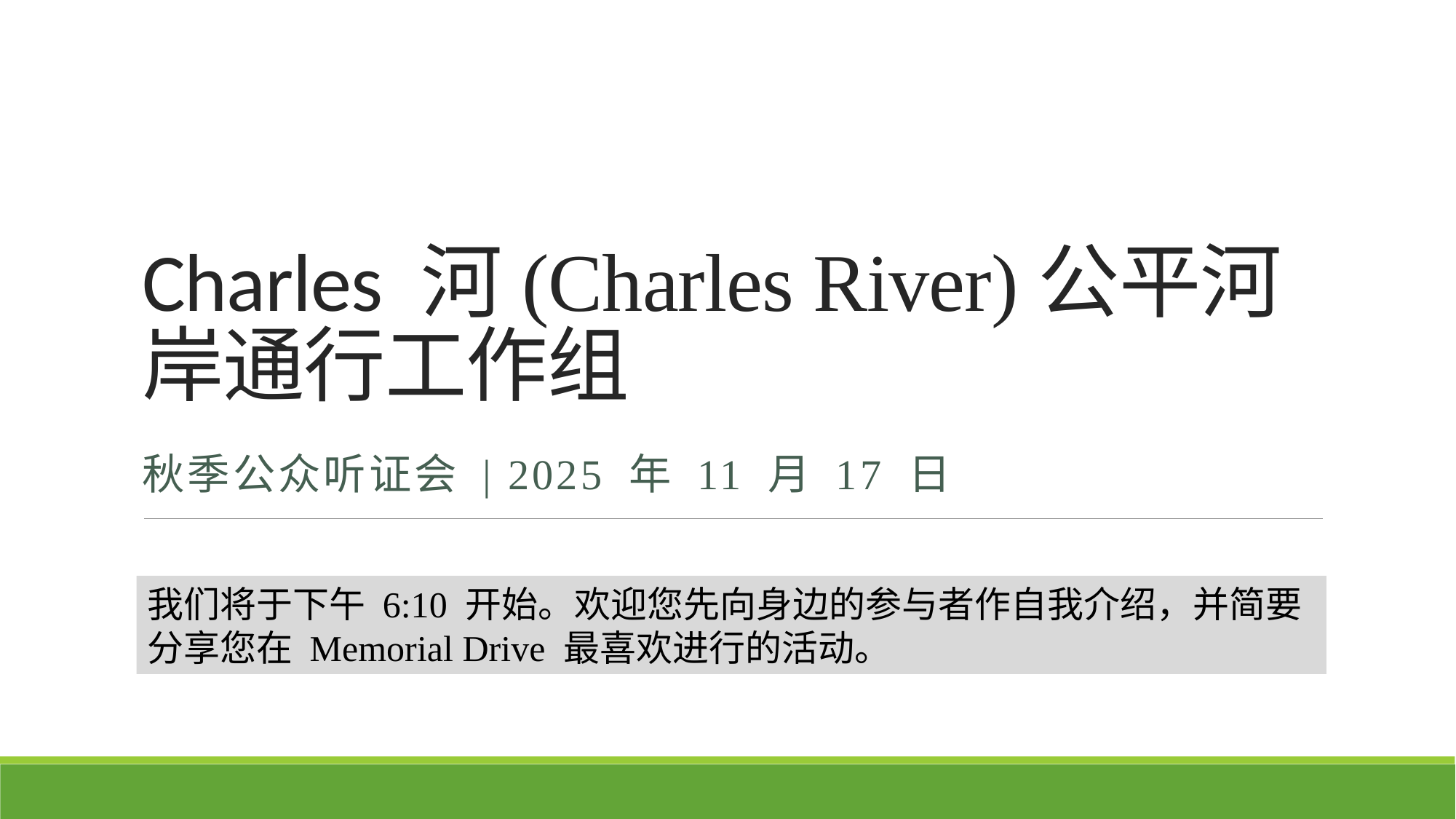

# Charles 河(Charles River)公平河岸通行工作组

秋季公众听证会 | 2025 年 11 月 17 日
我们将于下午 6:10 开始。欢迎您先向身边的参与者作自我介绍，并简要分享您在 Memorial Drive 最喜欢进行的活动。